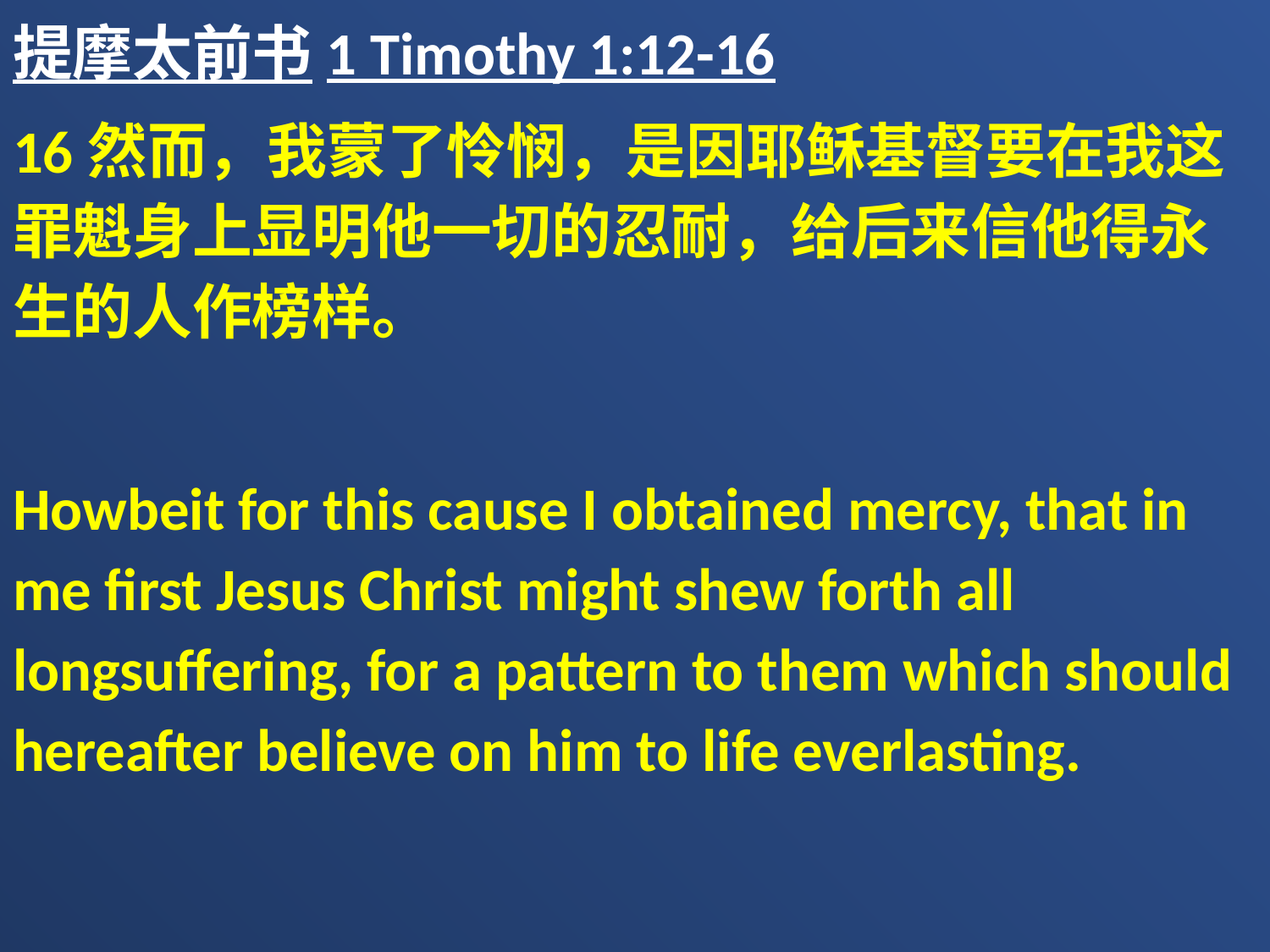

提摩太前书1 Timothy 1:12-16
16然而，我蒙了怜悯，是因耶稣基督要在我这罪魁身上显明他一切的忍耐，给后来信他得永生的人作榜样。

Howbeit for this cause I obtained mercy, that in me first Jesus Christ might shew forth all longsuffering, for a pattern to them which should hereafter believe on him to life everlasting.